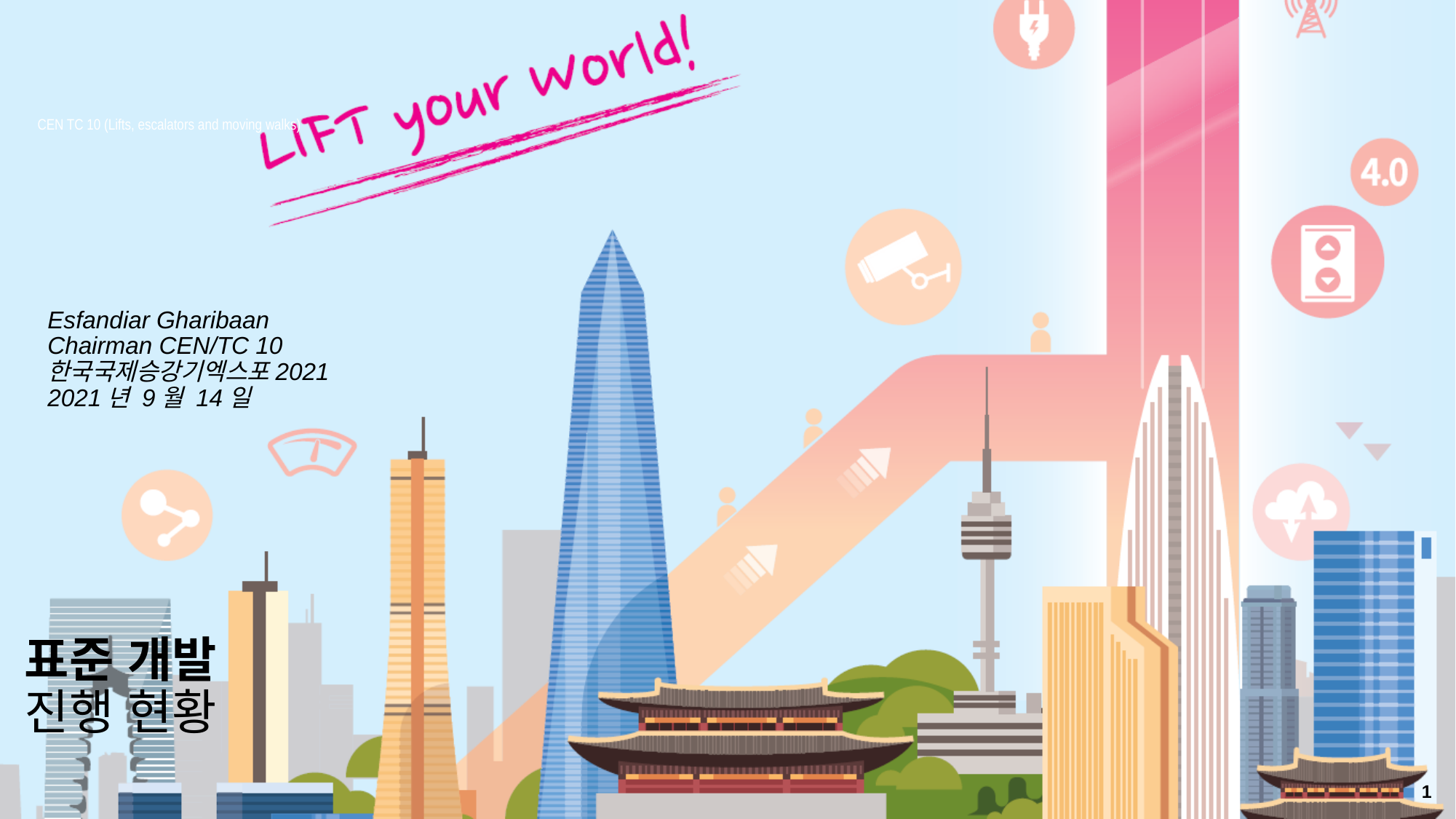

CEN TC 10 (Lifts, escalators and moving walks)
Esfandiar Gharibaan
Chairman CEN/TC 10
한국국제승강기엑스포2021
2021년 9월 14일
# 표준 개발 진행 현황